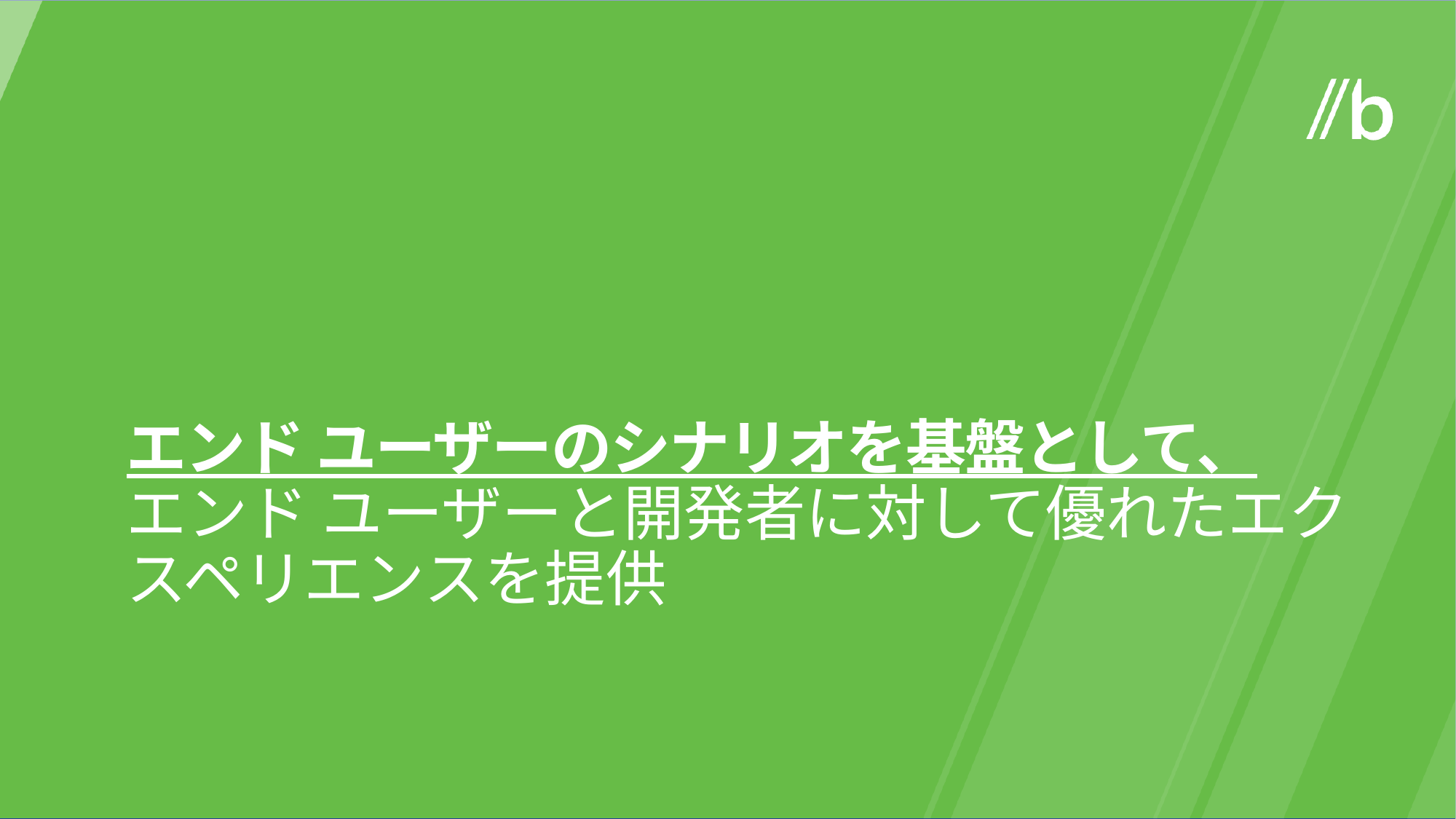

エンド ユーザーのシナリオを基盤として、
エンド ユーザーと開発者に対して優れたエクスペリエンスを提供